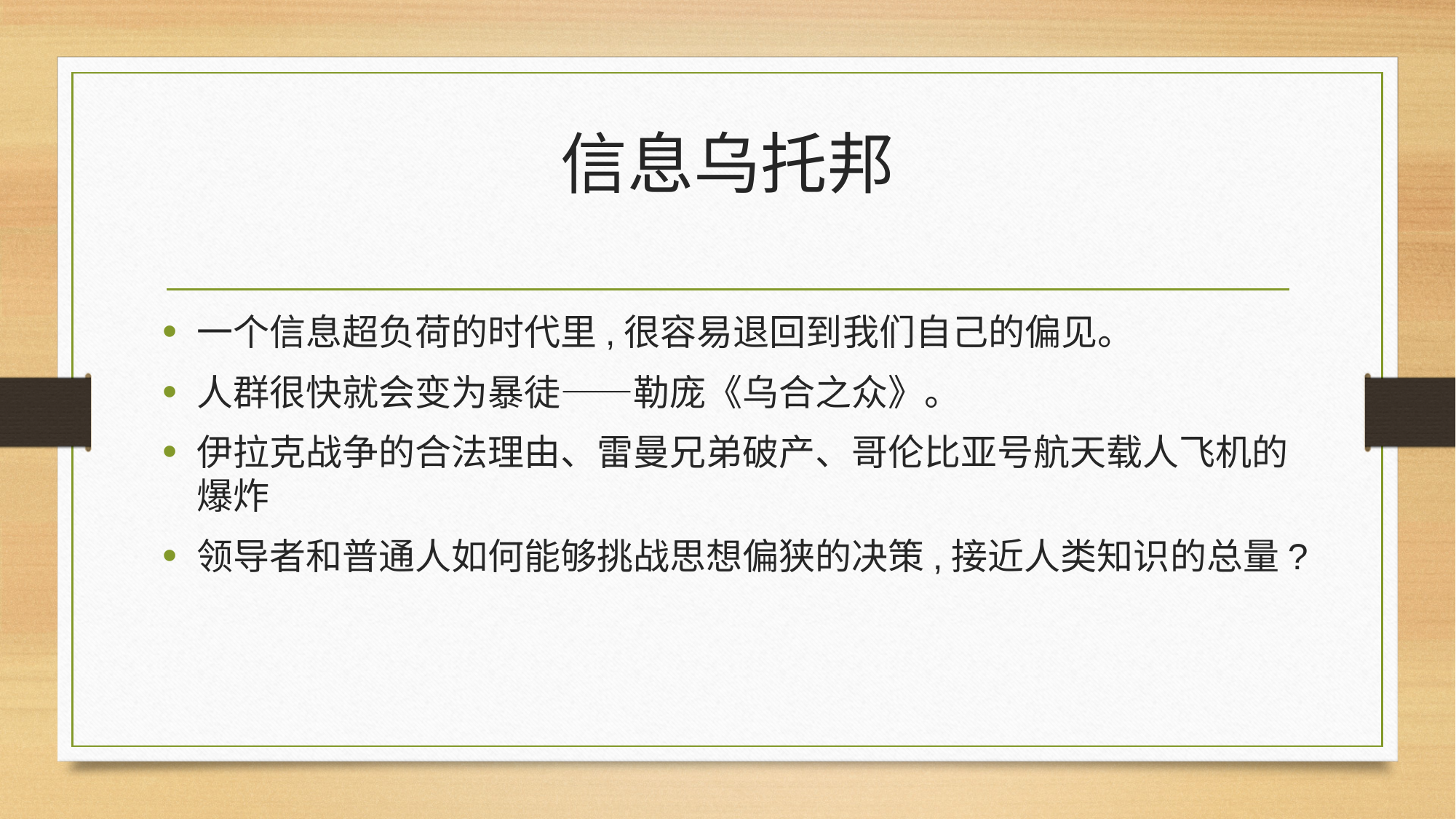

# 信息乌托邦
一个信息超负荷的时代里,很容易退回到我们自己的偏见。
人群很快就会变为暴徒——勒庞《乌合之众》。
伊拉克战争的合法理由、雷曼兄弟破产、哥伦比亚号航天载人飞机的爆炸
领导者和普通人如何能够挑战思想偏狭的决策,接近人类知识的总量?